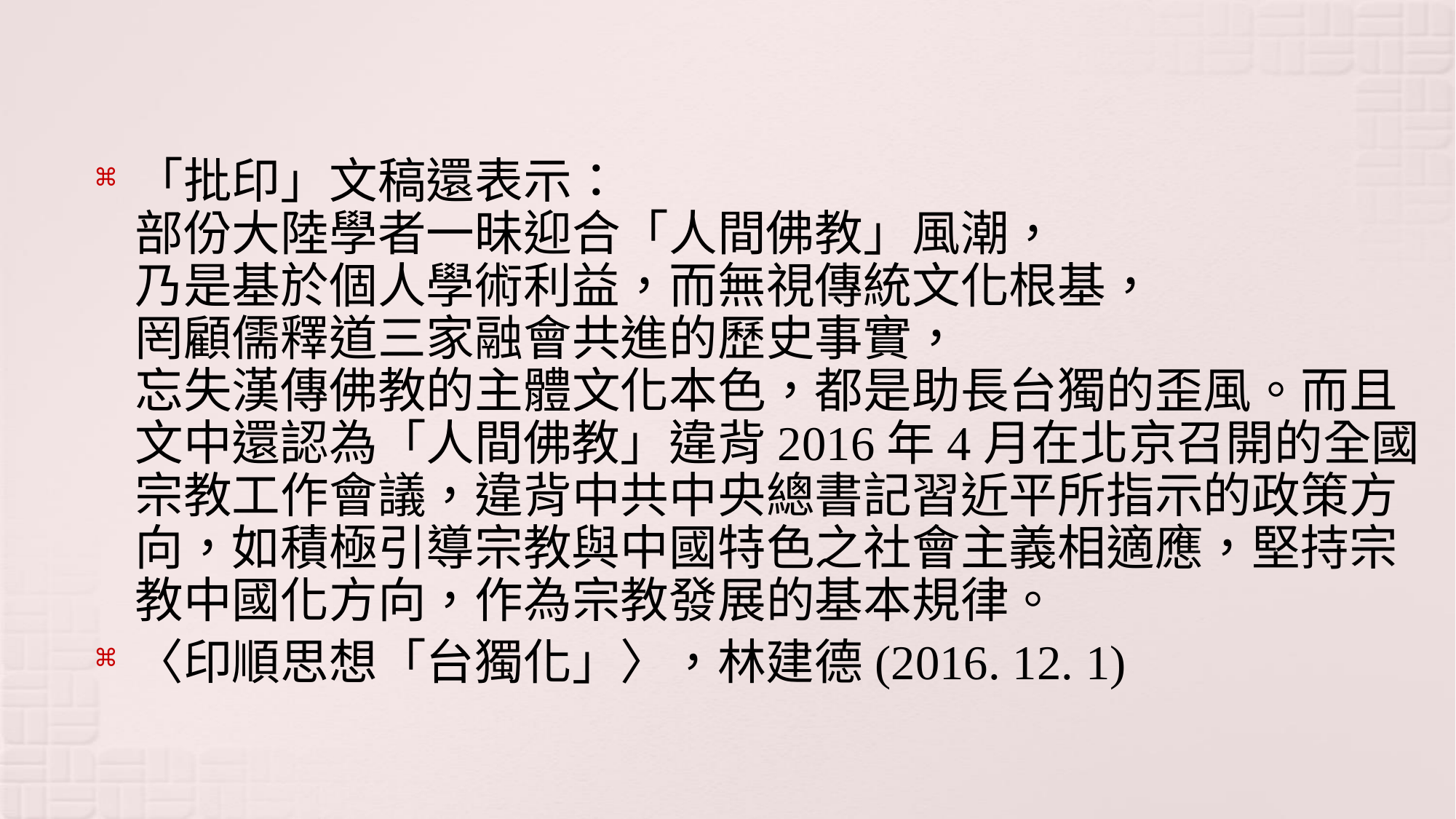

#
「批印」文稿還表示：
部份大陸學者一昧迎合「人間佛教」風潮，
乃是基於個人學術利益，而無視傳統文化根基，
罔顧儒釋道三家融會共進的歷史事實，
忘失漢傳佛教的主體文化本色，都是助長台獨的歪風。而且文中還認為「人間佛教」違背2016年4月在北京召開的全國宗教工作會議，違背中共中央總書記習近平所指示的政策方向，如積極引導宗教與中國特色之社會主義相適應，堅持宗教中國化方向，作為宗教發展的基本規律。
〈印順思想「台獨化」〉，林建德(2016. 12. 1)